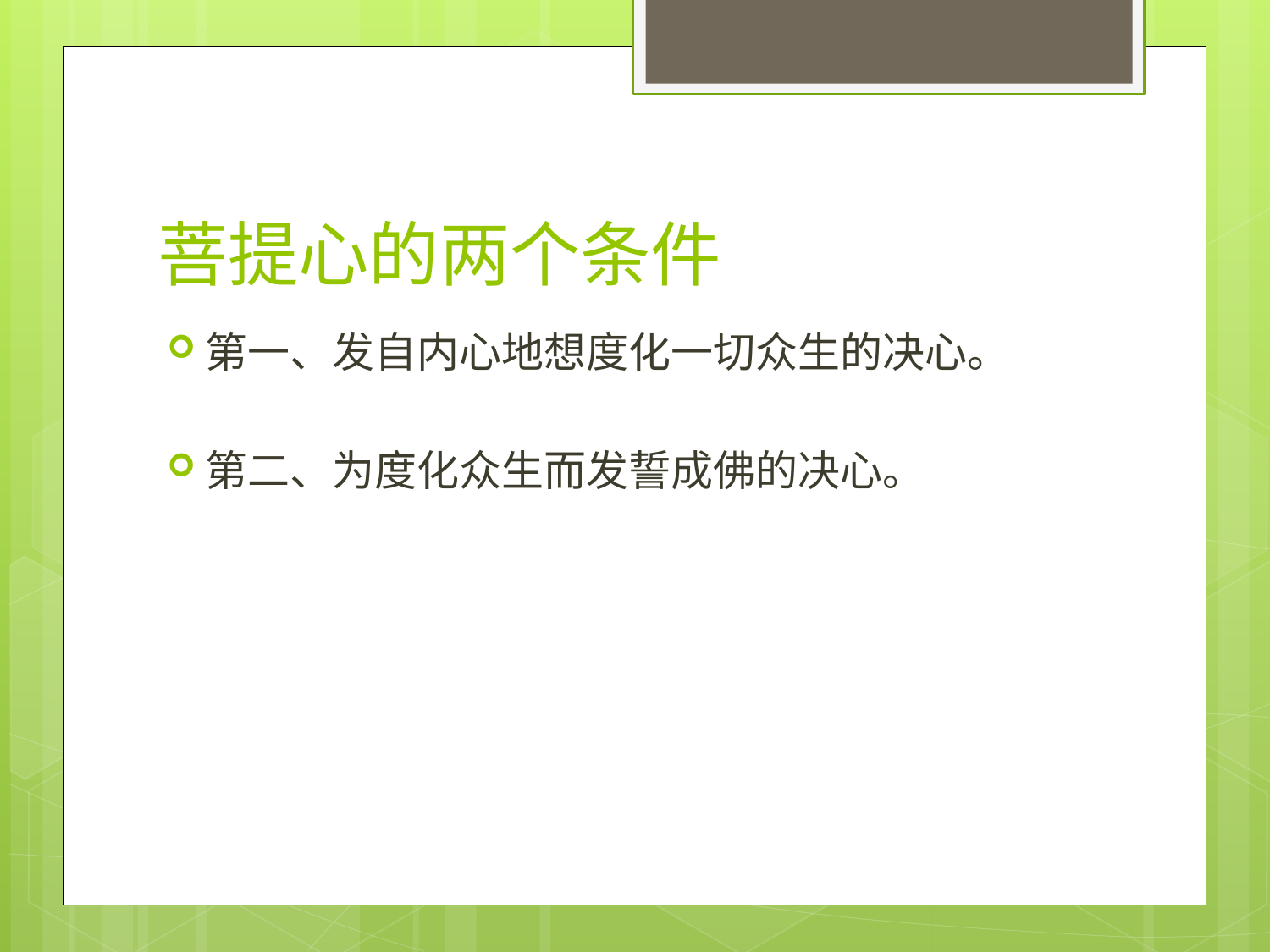

# 菩提心的两个条件
第一、发自内心地想度化一切众生的决心。

第二、为度化众生而发誓成佛的决心。